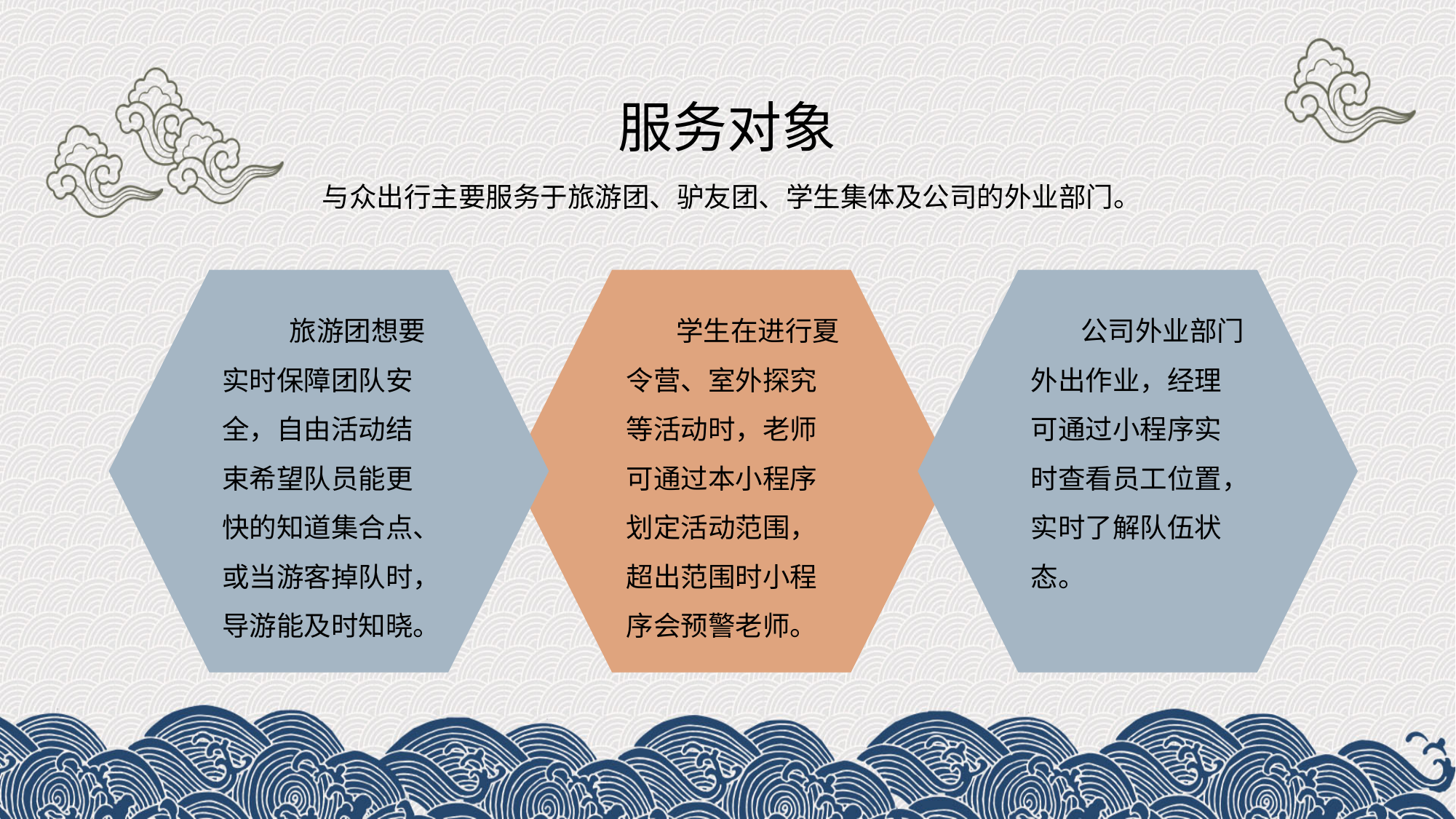

服务对象
与众出行主要服务于旅游团、驴友团、学生集体及公司的外业部门。

 旅游团想要实时保障团队安全，自由活动结束希望队员能更快的知道集合点、或当游客掉队时，导游能及时知晓。
       学生在进行夏令营、室外探究等活动时，老师可通过本小程序划定活动范围，超出范围时小程序会预警老师。
       公司外业部门外出作业，经理可通过小程序实时查看员工位置，实时了解队伍状态。